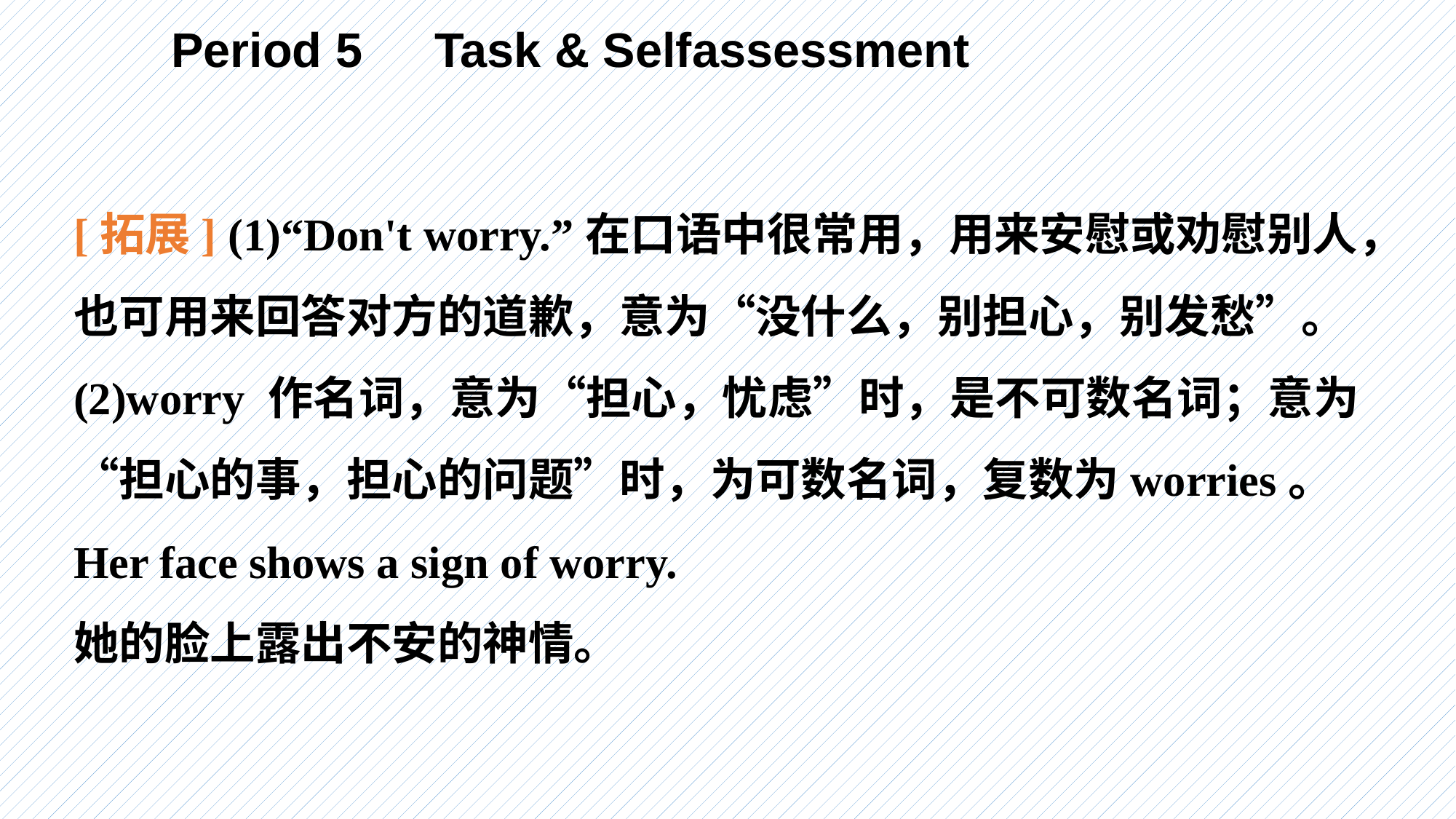

Period 5　Task & Self­assessment
[拓展] (1)“Don't worry.”在口语中很常用，用来安慰或劝慰别人，也可用来回答对方的道歉，意为“没什么，别担心，别发愁”。
(2)worry 作名词，意为“担心，忧虑”时，是不可数名词；意为“担心的事，担心的问题”时，为可数名词，复数为worries。
Her face shows a sign of worry.
她的脸上露出不安的神情。